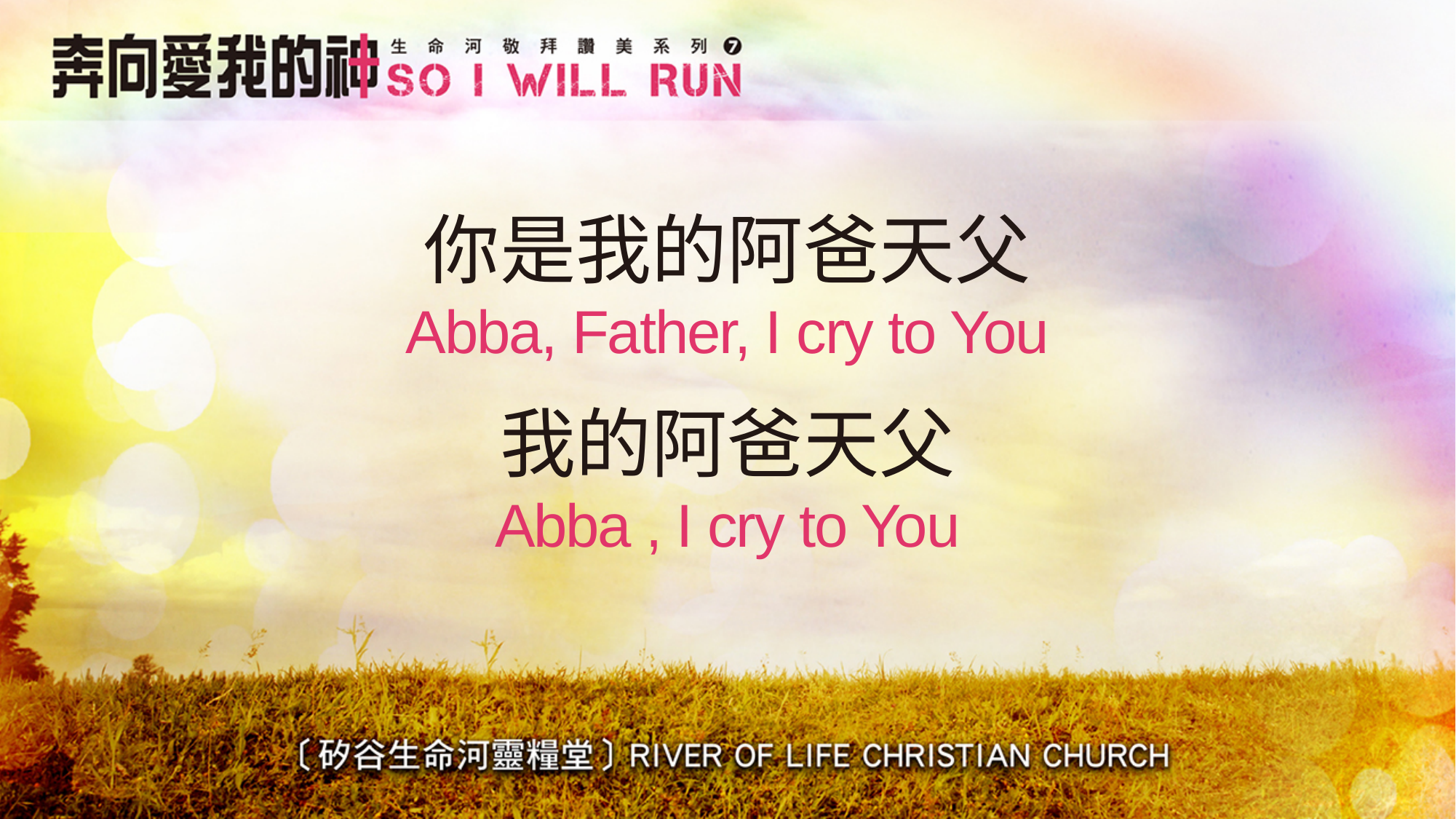

# 你是我的阿爸天父 Abba, Father, I cry to You
我的阿爸天父
Abba , I cry to You